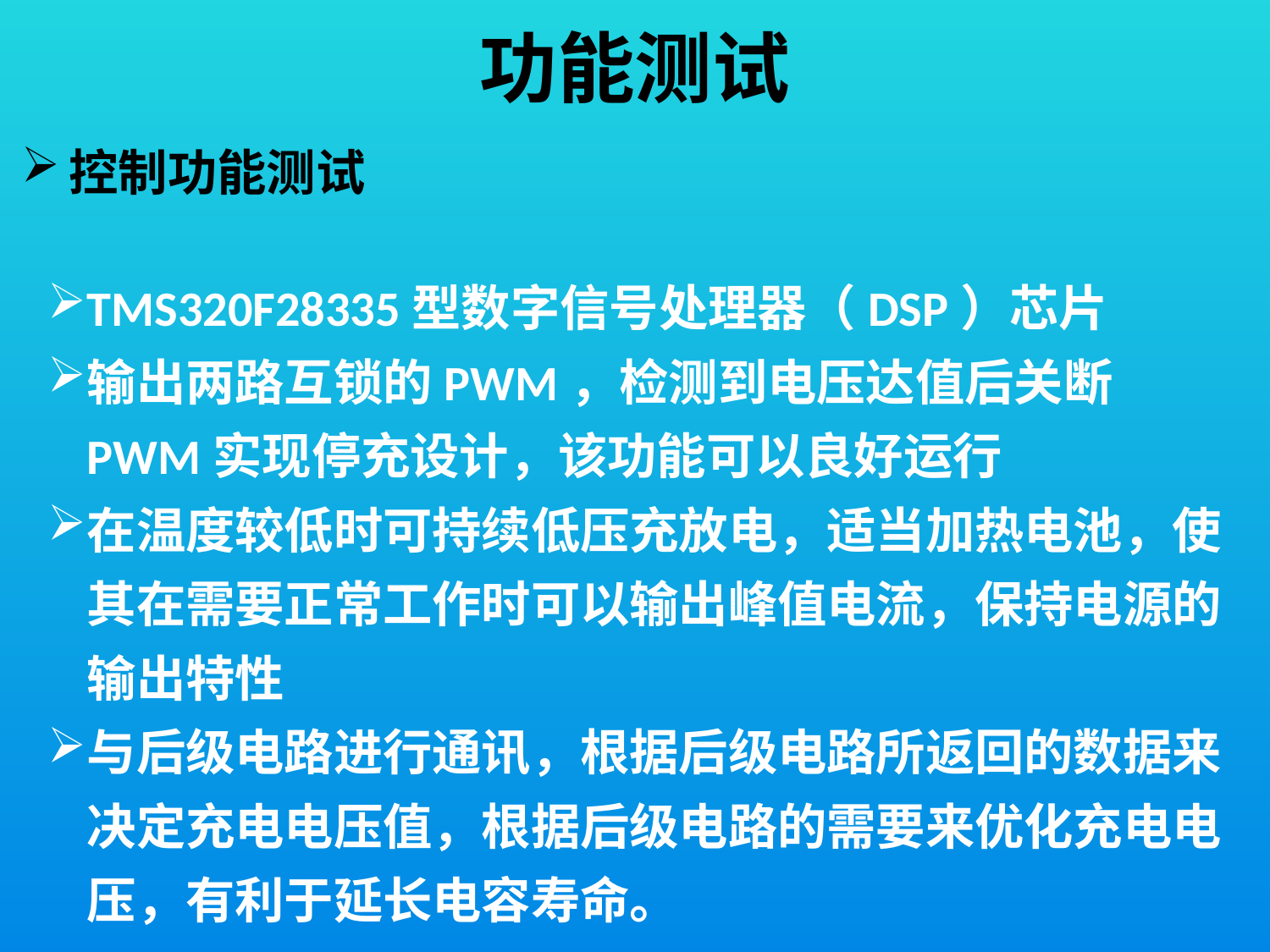

# 功能测试
控制功能测试
TMS320F28335型数字信号处理器（DSP）芯片
输出两路互锁的PWM，检测到电压达值后关断PWM实现停充设计，该功能可以良好运行
在温度较低时可持续低压充放电，适当加热电池，使其在需要正常工作时可以输出峰值电流，保持电源的输出特性
与后级电路进行通讯，根据后级电路所返回的数据来决定充电电压值，根据后级电路的需要来优化充电电压，有利于延长电容寿命。